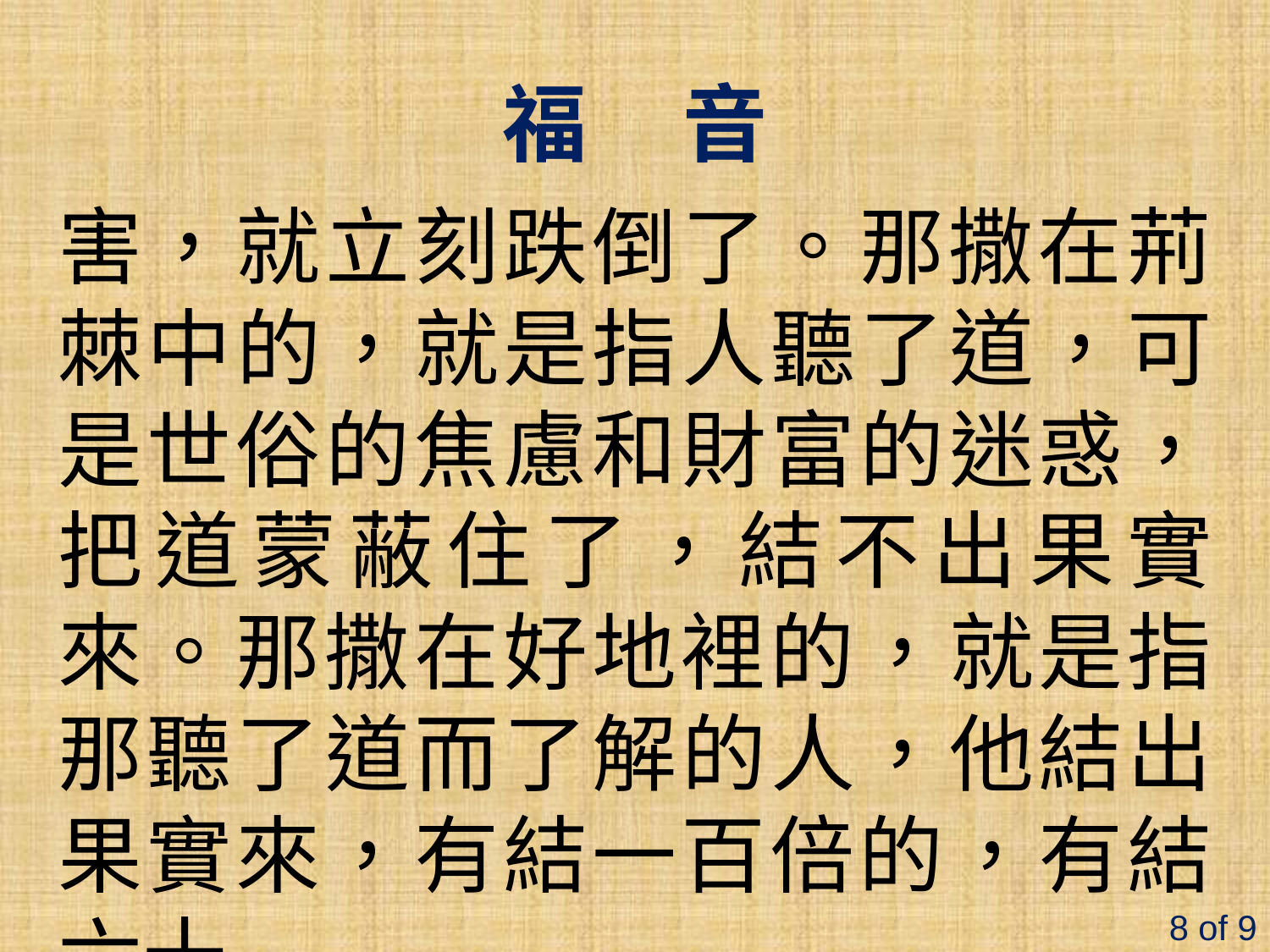

福     音

害，就立刻跌倒了。那撒在荊棘中的，就是指人聽了道，可是世俗的焦慮和財富的迷惑，把道蒙蔽住了，結不出果實來。那撒在好地裡的，就是指那聽了道而了解的人，他結出果實來，有結一百倍的，有結六十
8 of 9